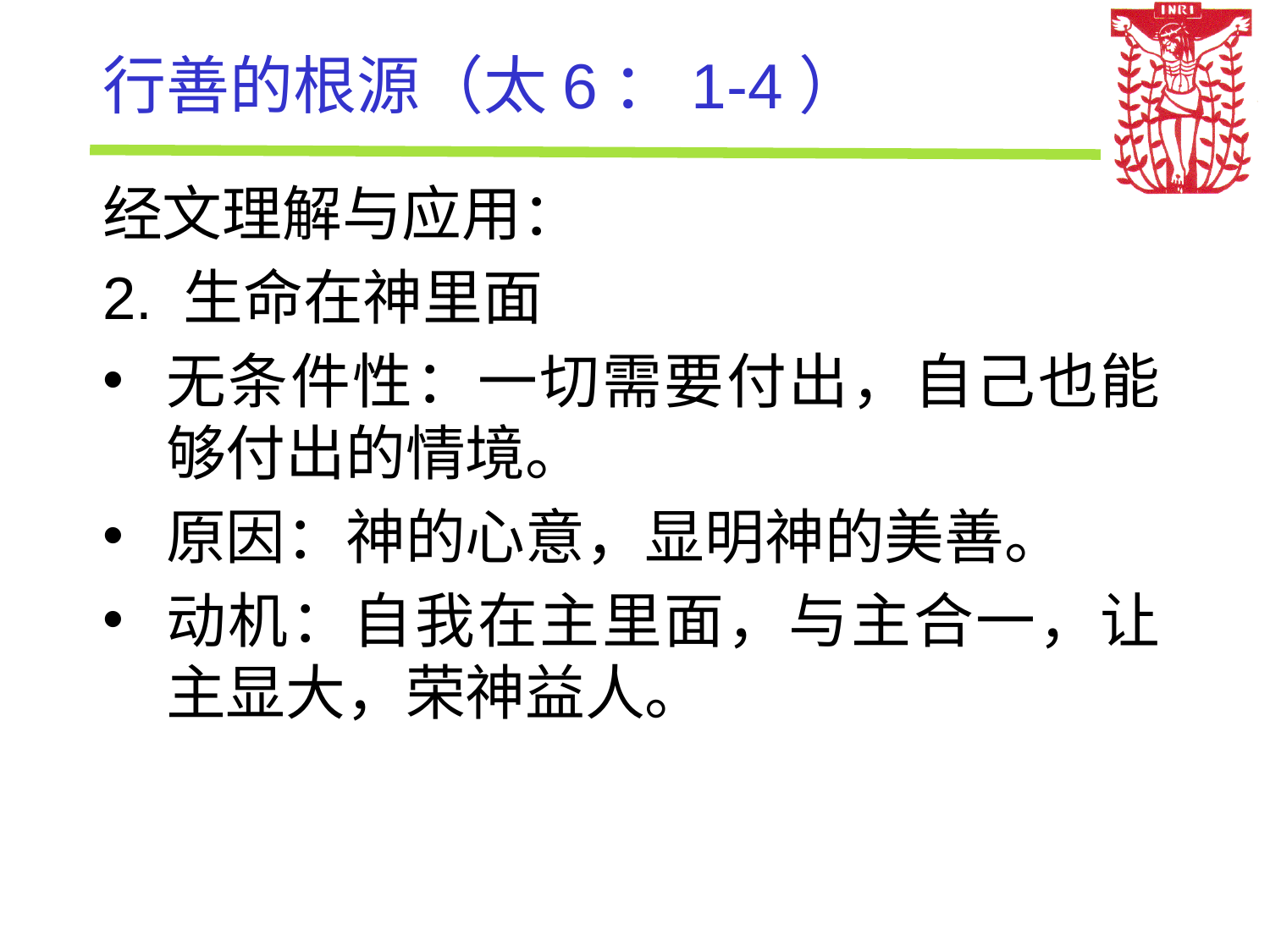

# 行善的根源（太6：1-4）
经文理解与应用：
2. 生命在神里面
无条件性：一切需要付出，自己也能够付出的情境。
原因：神的心意，显明神的美善。
动机：自我在主里面，与主合一，让主显大，荣神益人。